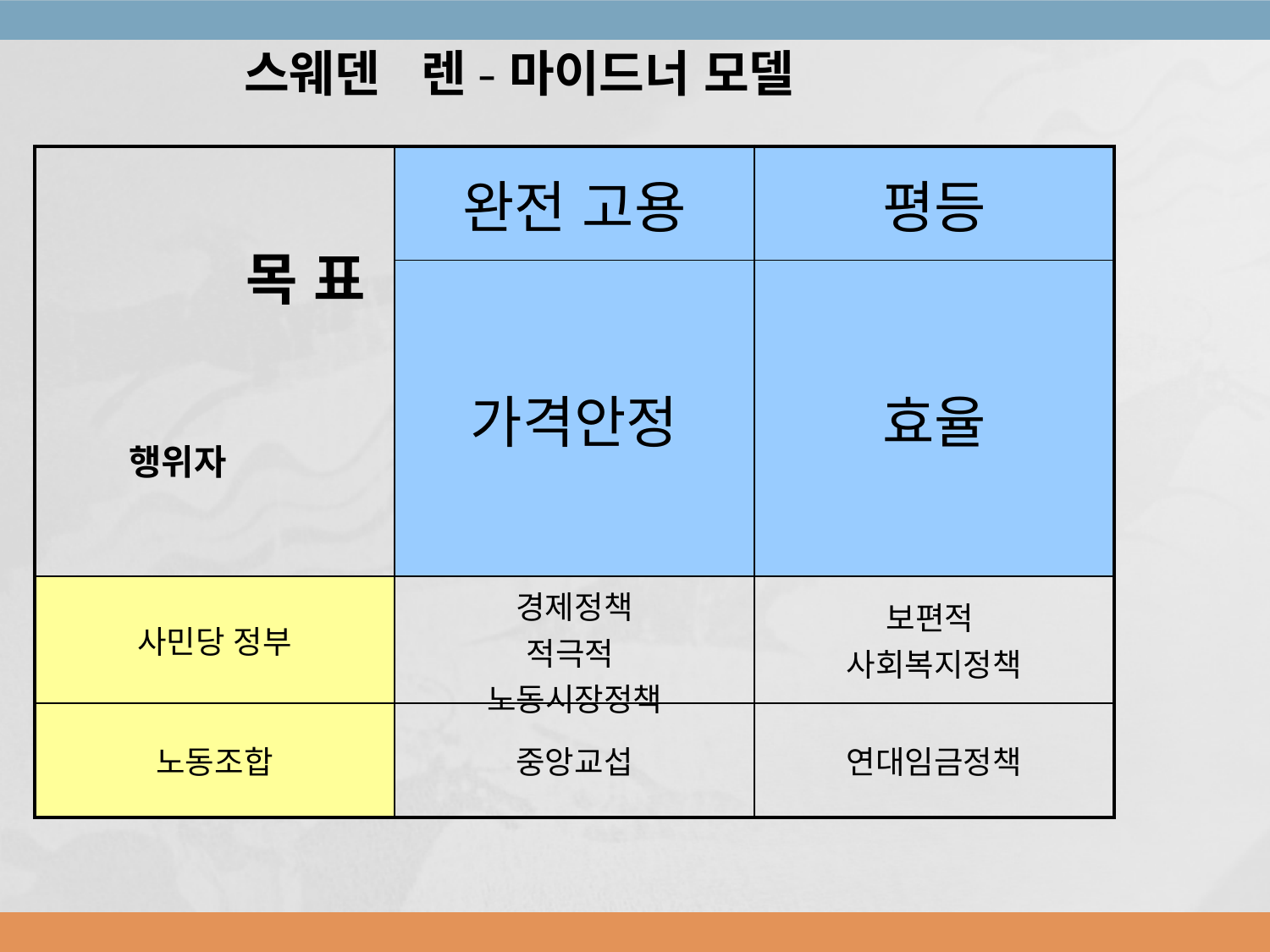

스웨덴   렌-마이드너 모델
| 목 표 | 완전 고용 | 평등 |
| --- | --- | --- |
|  | 가격안정 | 효율 |
| 사민당 정부 | 경제정책 적극적 노동시장정책 | 보편적 사회복지정책 |
| 노동조합 | 중앙교섭 | 연대임금정책 |
행위자